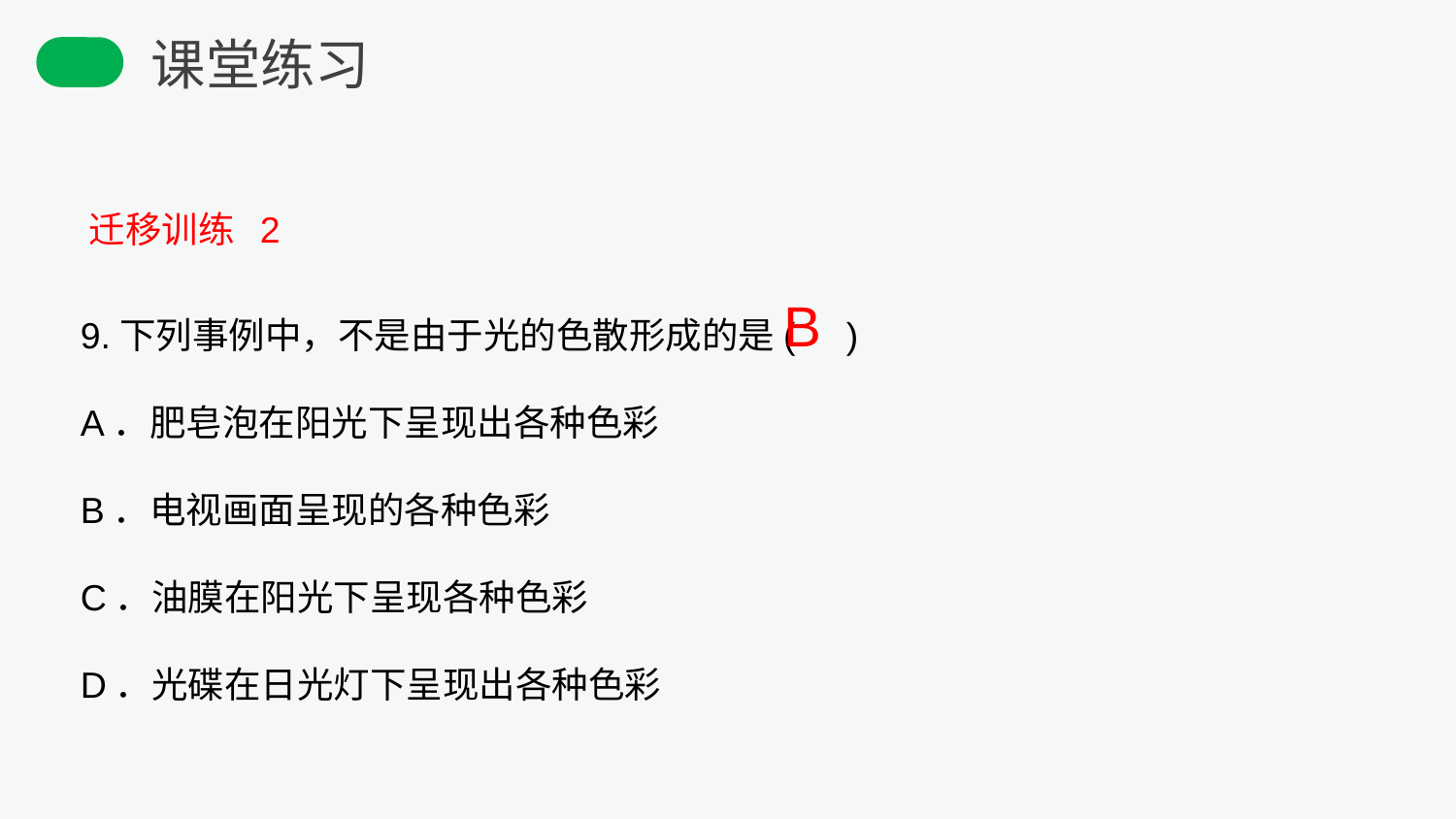

课堂练习
迁移训练  2
9.下列事例中，不是由于光的色散形成的是(     )
A．肥皂泡在阳光下呈现出各种色彩
B．电视画面呈现的各种色彩
C．油膜在阳光下呈现各种色彩
D．光碟在日光灯下呈现出各种色彩
B